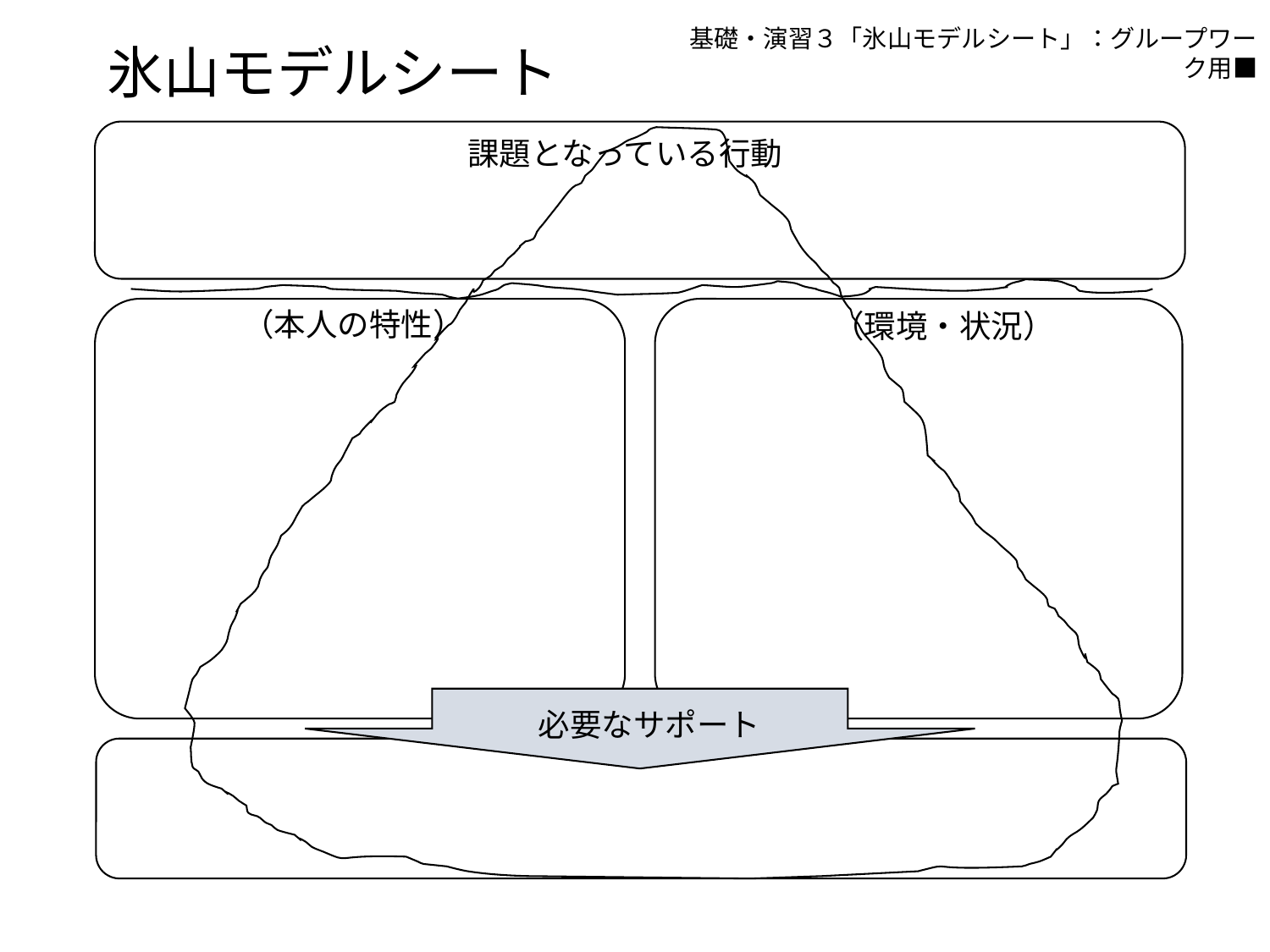

基礎・演習３「氷山モデルシート」：グループワーク用■
氷山モデルシート

課題となっている行動

（本人の特性）

（環境・状況）

必要なサポート